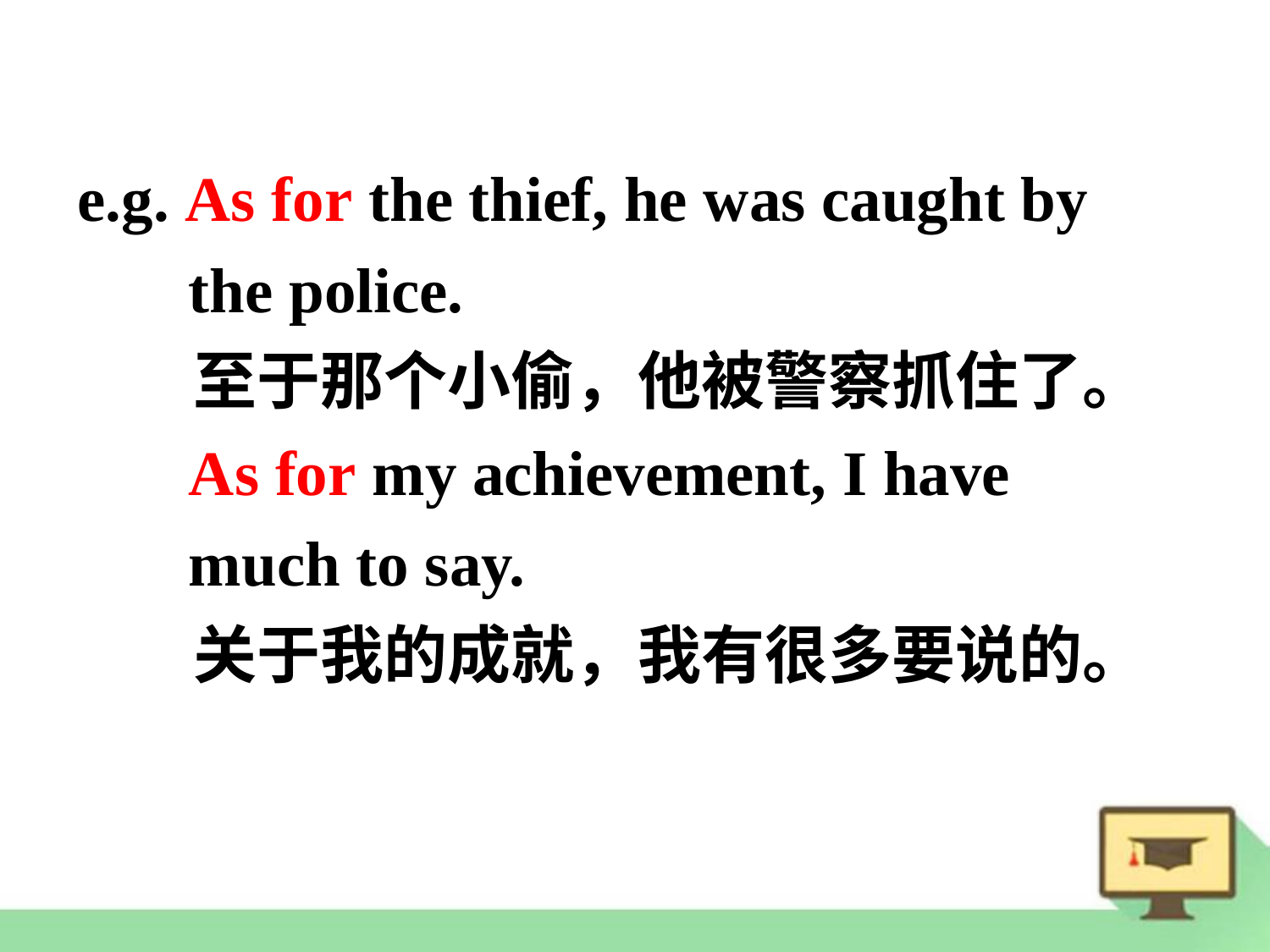

e.g. As for the thief, he was caught by
       the police.
       至于那个小偷，他被警察抓住了。
       As for my achievement, I have
       much to say.
       关于我的成就，我有很多要说的。